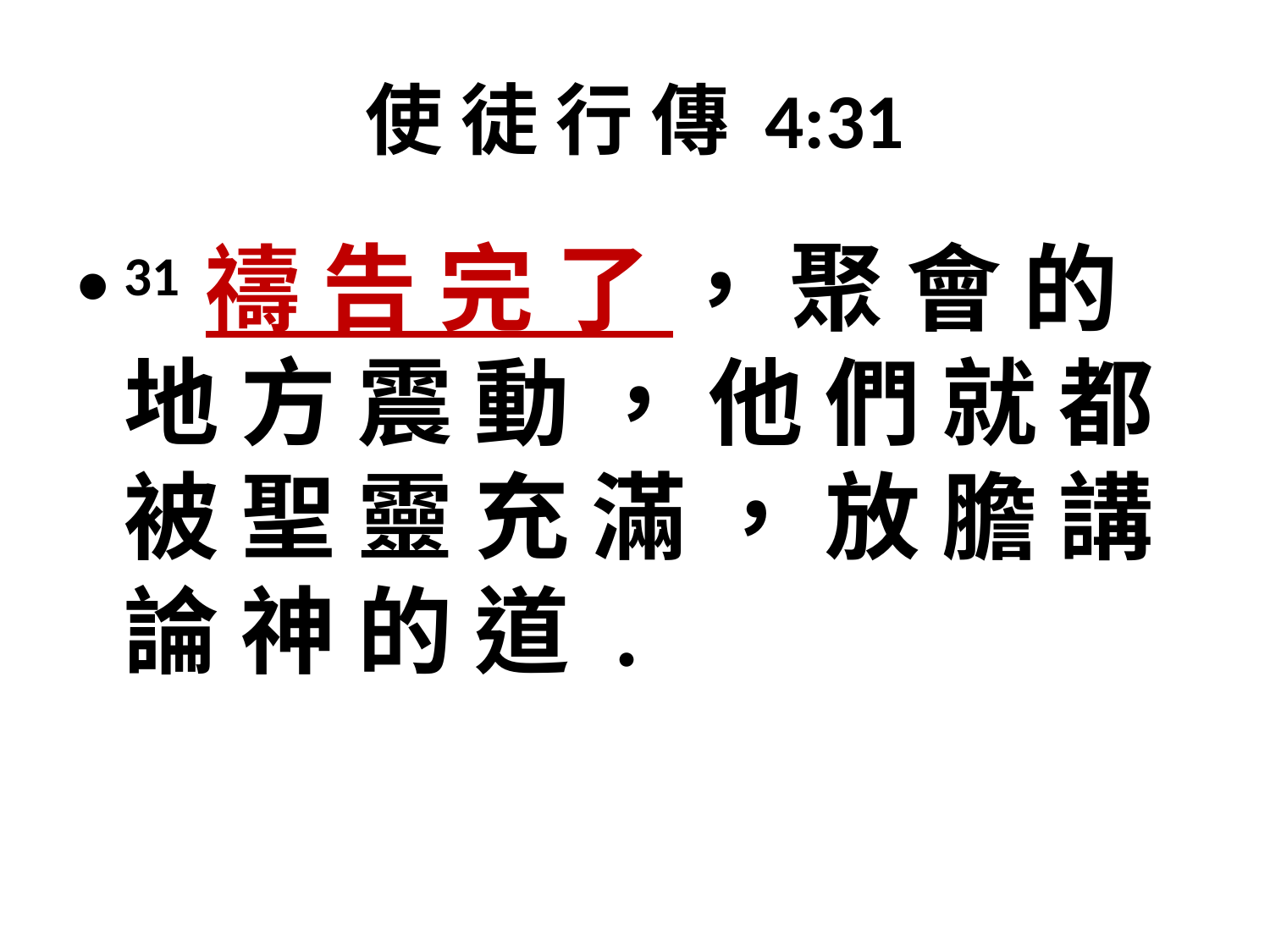

# 使 徒 行 傳 4:31
31 禱 告 完 了 ， 聚 會 的 地 方 震 動 ， 他 們 就 都 被 聖 靈 充 滿 ， 放 膽 講 論 神 的 道 .